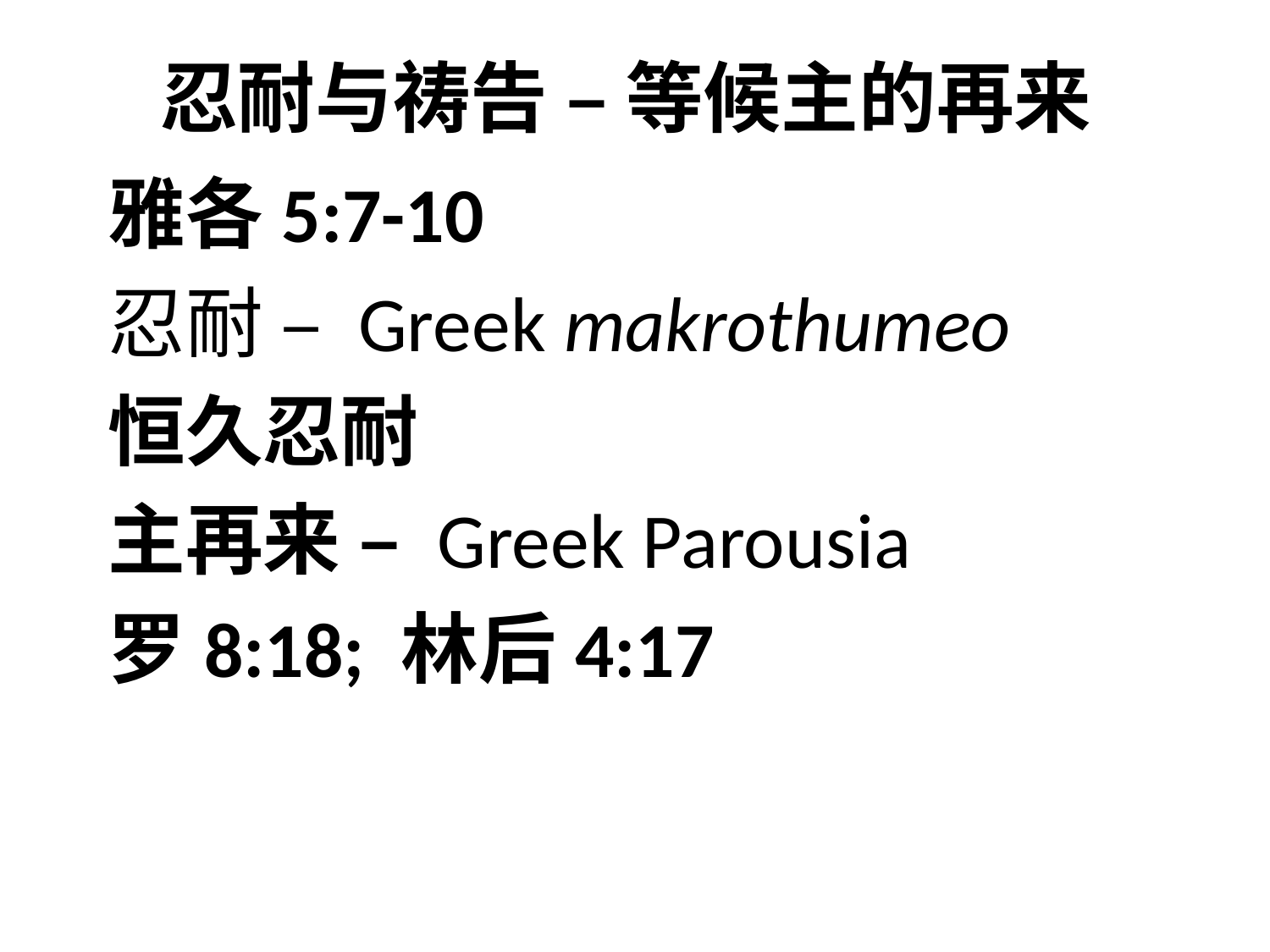

# 忍耐与祷告 – 等候主的再来
雅各5:7-10
忍耐 – Greek makrothumeo
恒久忍耐
主再来 – Greek Parousia
罗8:18; 林后4:17